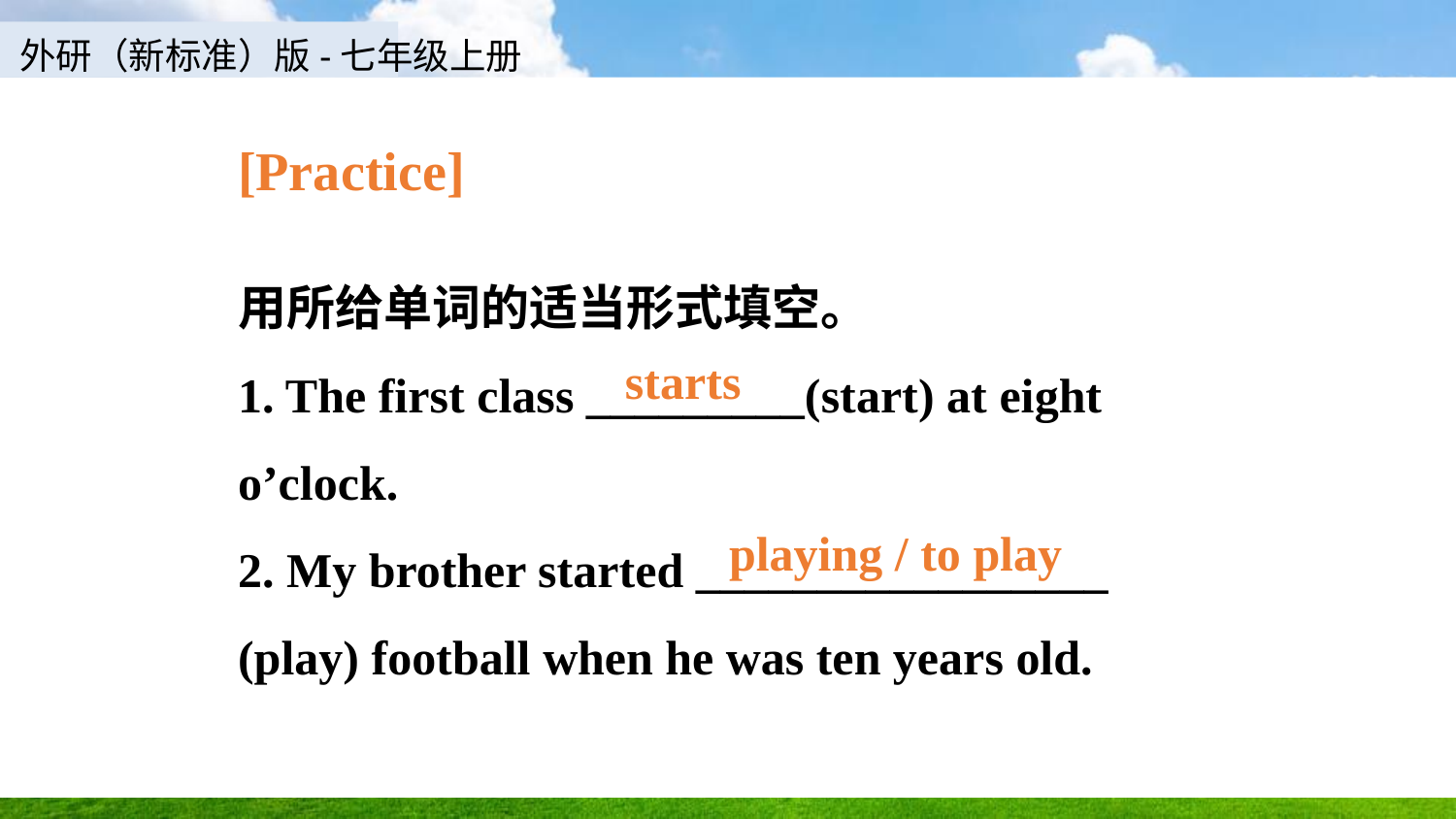

[Practice]
用所给单词的适当形式填空。
1. The first class _________(start) at eight o’clock.
2. My brother started _________________ (play) football when he was ten years old.
starts
playing / to play